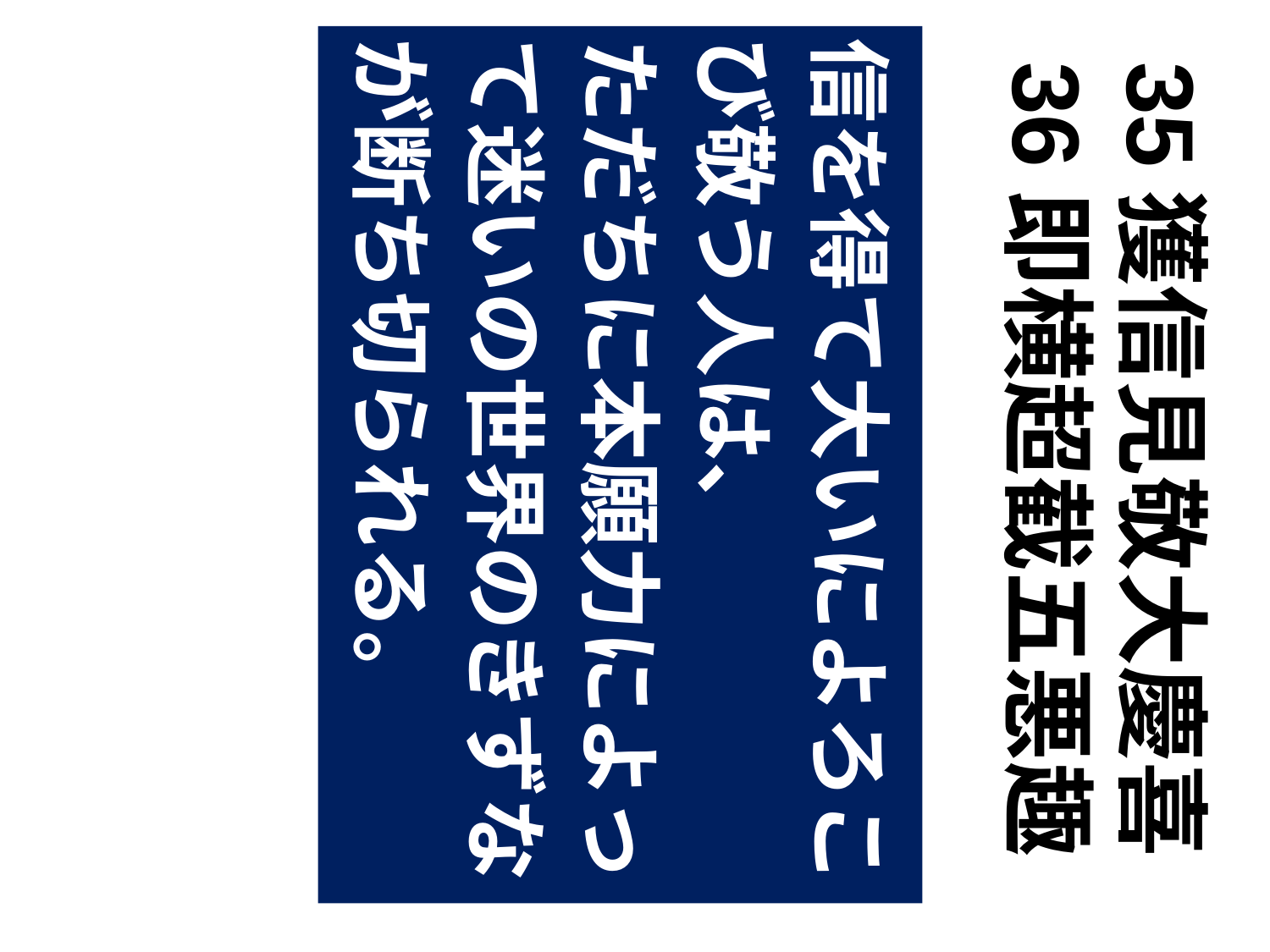

信を得て大いによろこび敬う人は、
ただちに本願力によって迷いの世界のきずなが断ち切られる。
35獲信見敬大慶喜
36即横超截五悪趣